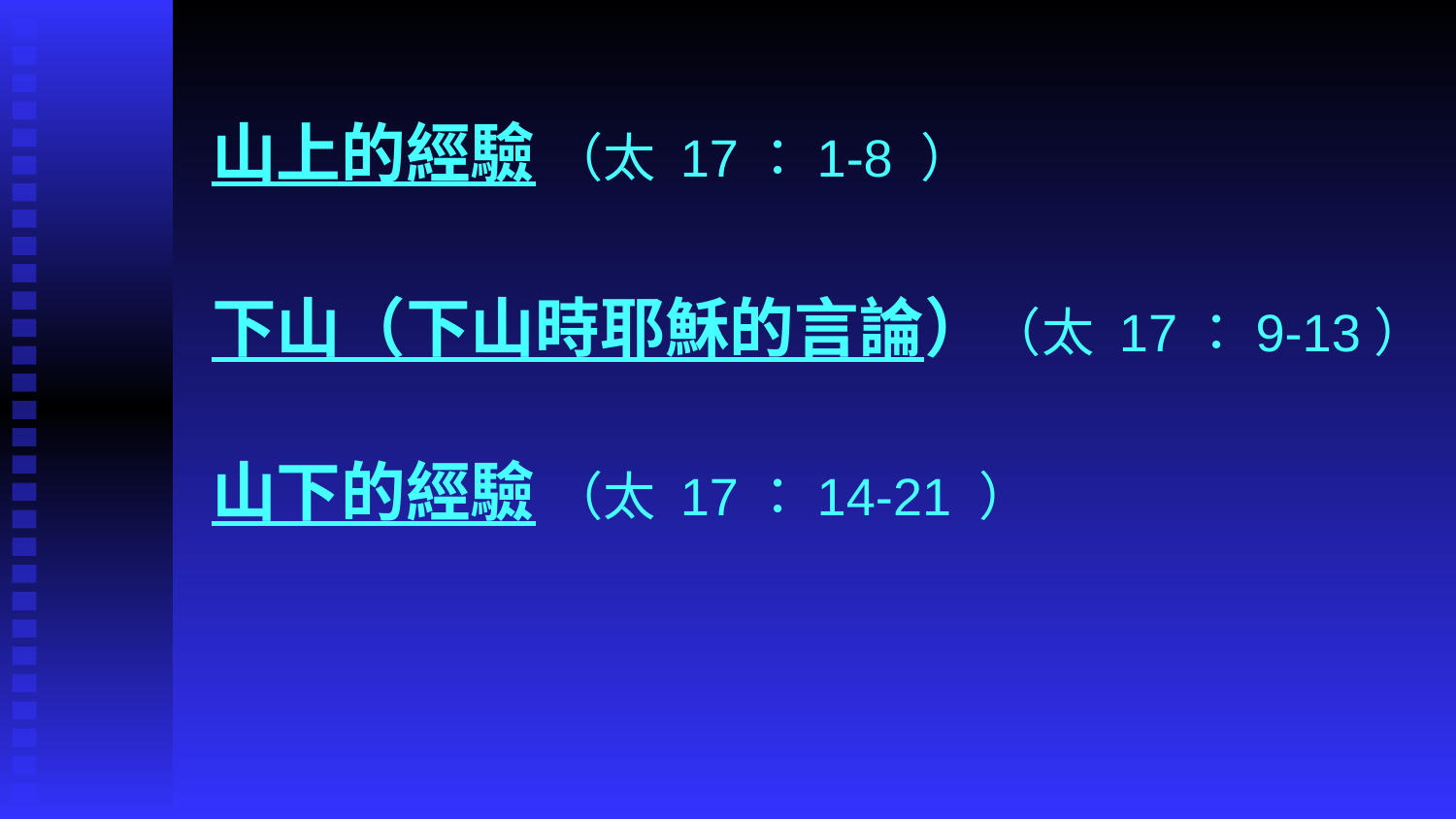

山上的經驗 （太 17：1-8 ）

	下山（下山時耶穌的言論）（太 17：9-13）

	山下的經驗 （太 17：14-21 ）